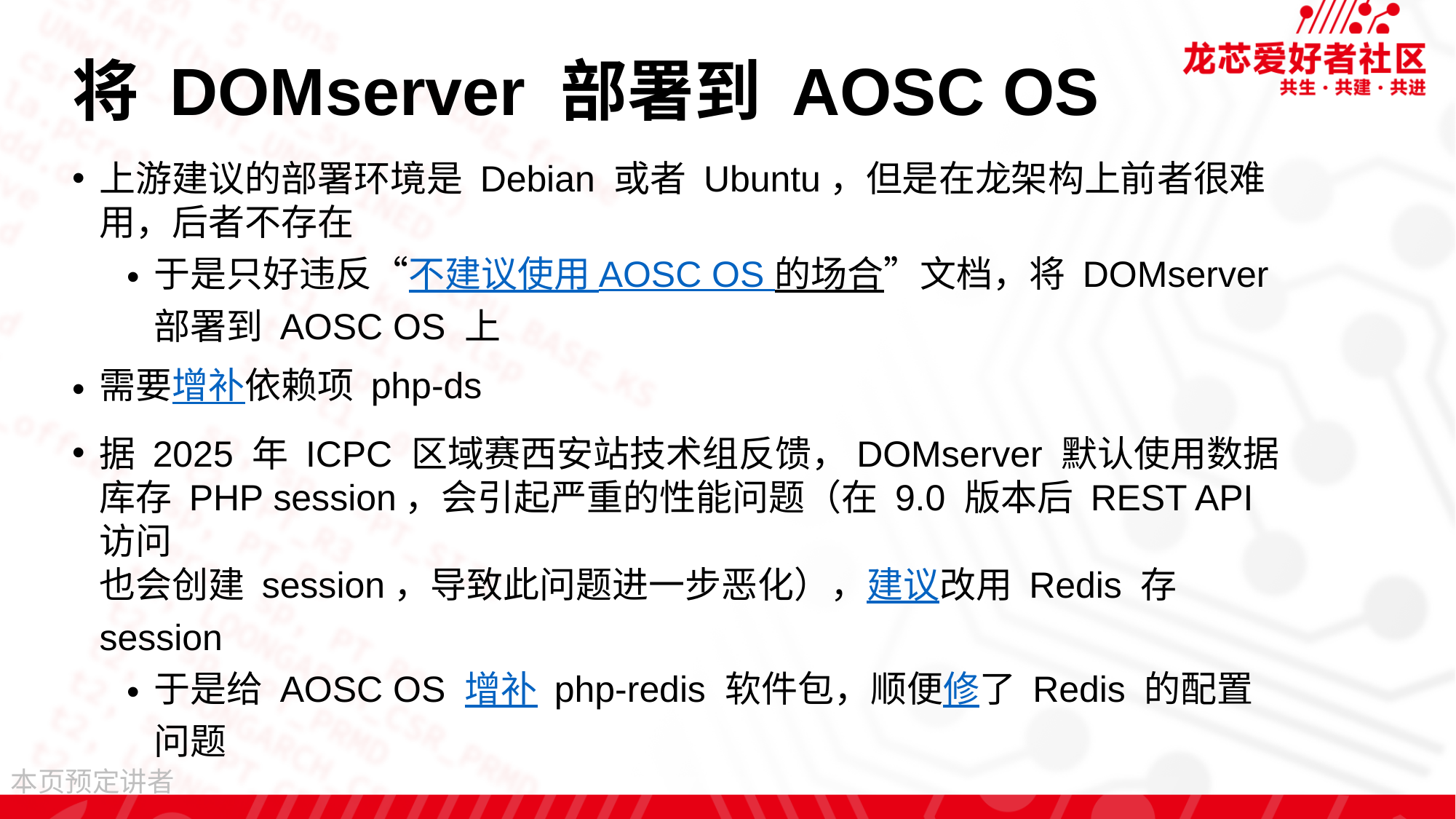

# 将 DOMserver 部署到 AOSC OS
上游建议的部署环境是 Debian 或者 Ubuntu，但是在龙架构上前者很难用，后者不存在
于是只好违反“不建议使用 AOSC OS 的场合”文档，将 DOMserver
部署到 AOSC OS 上
需要增补依赖项 php-ds
据 2025 年 ICPC 区域赛西安站技术组反馈，DOMserver 默认使用数据库存 PHP session，会引起严重的性能问题（在 9.0 版本后 REST API 访问
也会创建 session，导致此问题进一步恶化），建议改用 Redis 存 session
于是给 AOSC OS 增补 php-redis 软件包，顺便修了 Redis 的配置问题